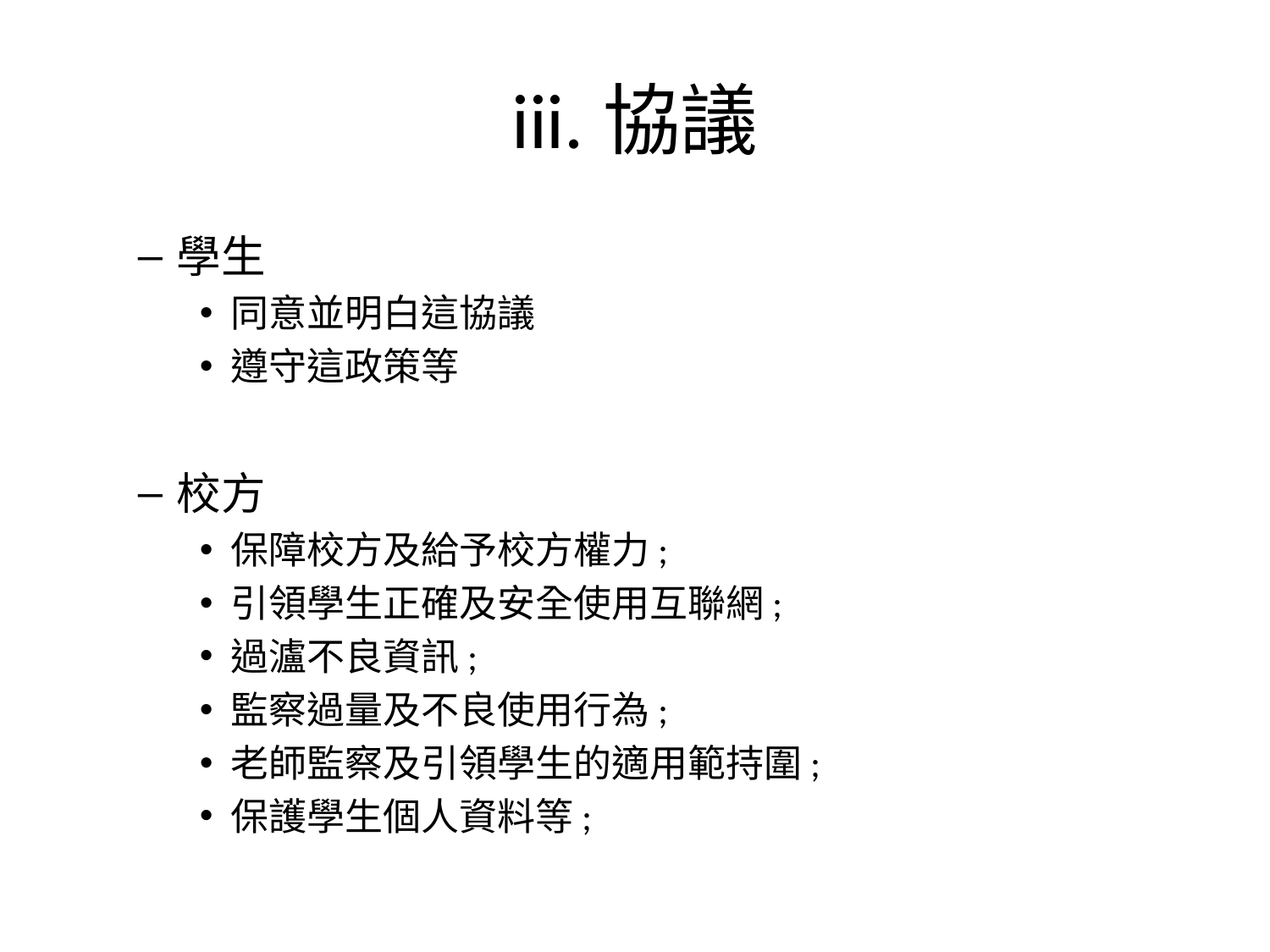

# iii.協議
學生
同意並明白這協議
遵守這政策等

校方
保障校方及給予校方權力;
引領學生正確及安全使用互聯網;
過瀘不良資訊;
監察過量及不良使用行為;
老師監察及引領學生的適用範持圍;
保護學生個人資料等;